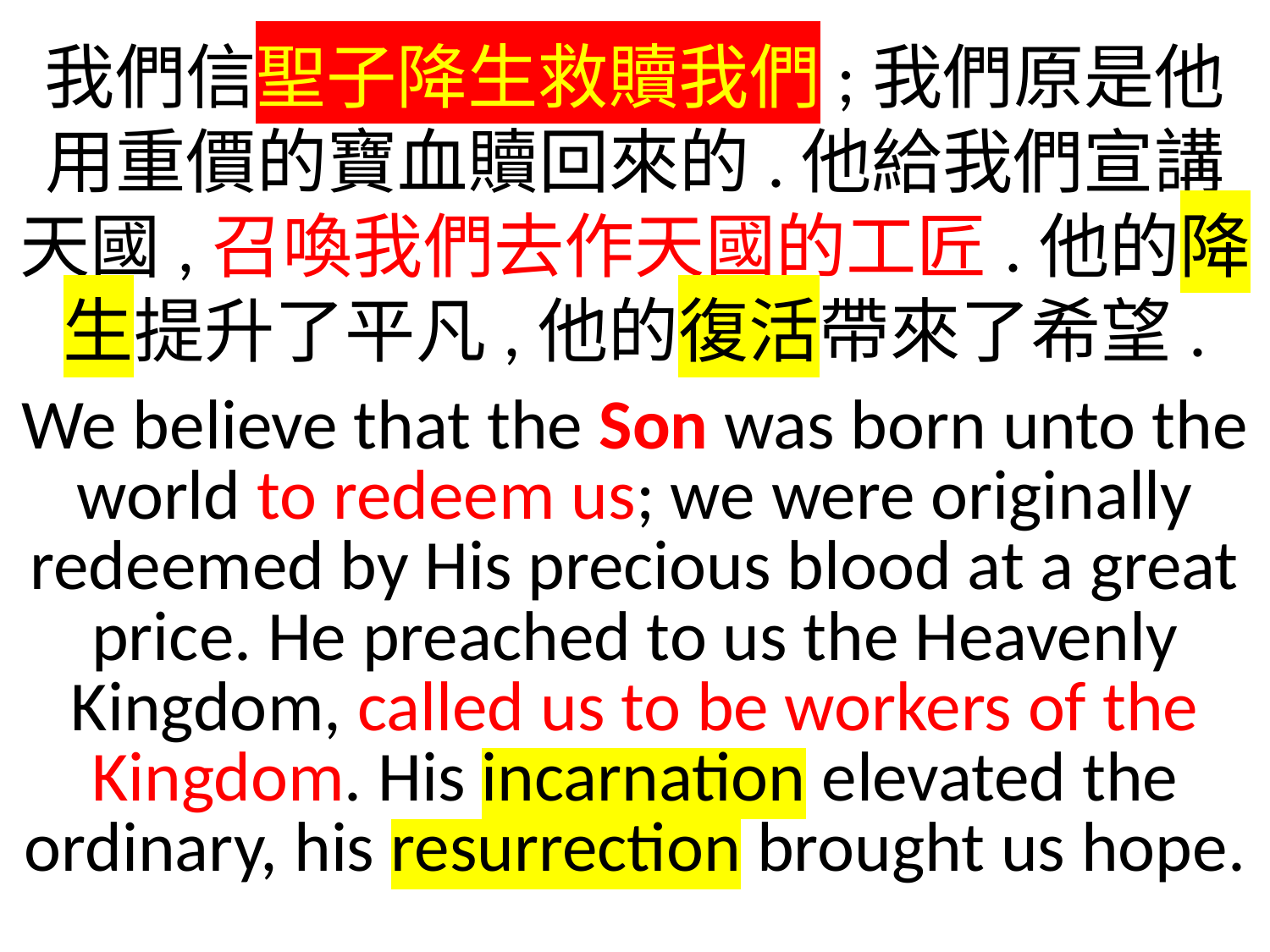

我們信聖子降生救贖我們;我們原是他用重價的寶血贖回來的.他給我們宣講天國,召喚我們去作天國的工匠.他的降生提升了平凡,他的復活帶來了希望.
We believe that the Son was born unto the world to redeem us; we were originally redeemed by His precious blood at a great price. He preached to us the Heavenly Kingdom, called us to be workers of the Kingdom. His incarnation elevated the ordinary, his resurrection brought us hope.